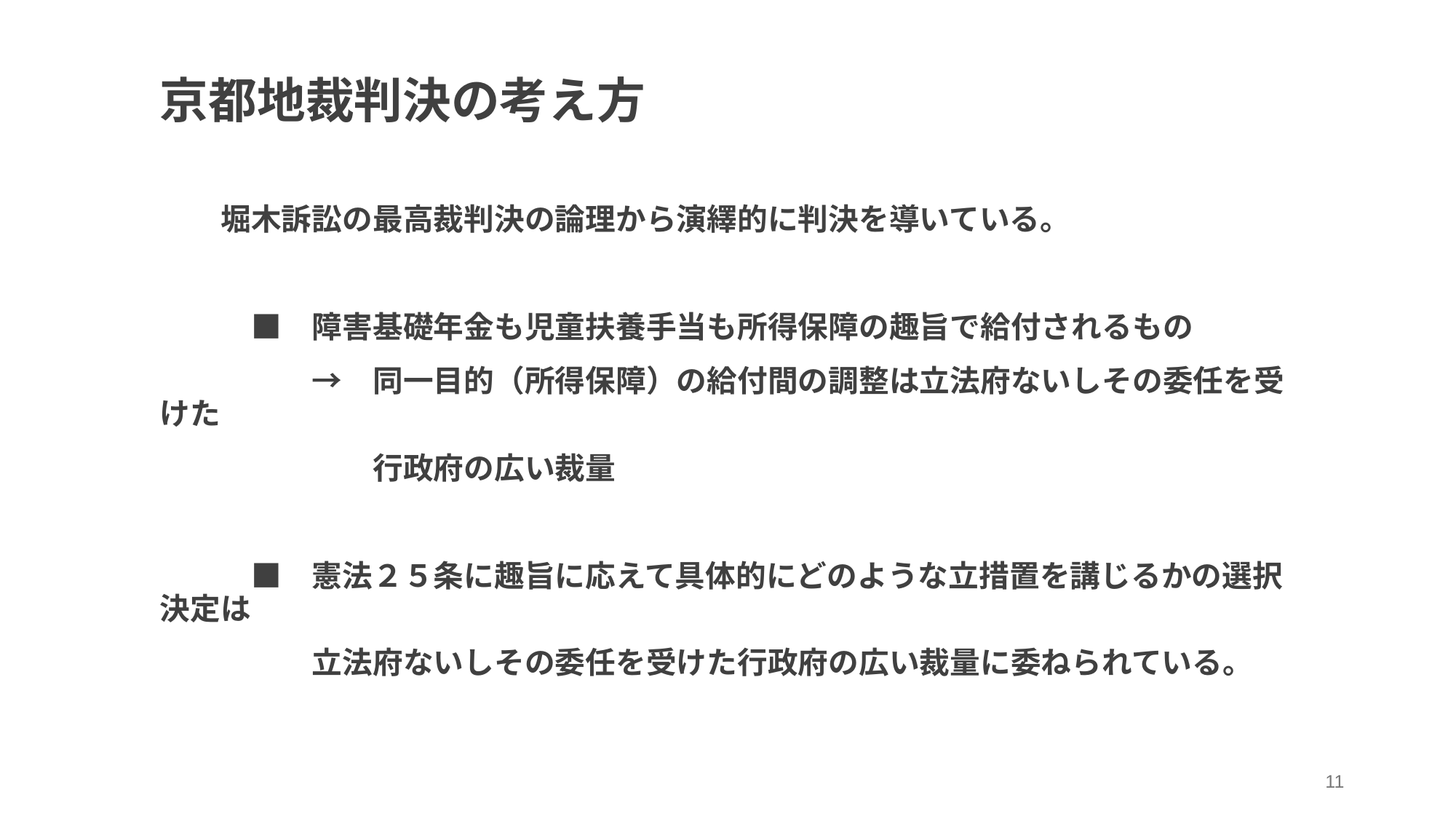

京都地裁判決の考え方

　　堀木訴訟の最高裁判決の論理から演繹的に判決を導いている。

　　　■　障害基礎年金も児童扶養手当も所得保障の趣旨で給付されるもの
　　　　　→　同一目的（所得保障）の給付間の調整は立法府ないしその委任を受けた
　　　　　　　行政府の広い裁量

　　　■　憲法２５条に趣旨に応えて具体的にどのような立措置を講じるかの選択決定は
　　　　　立法府ないしその委任を受けた行政府の広い裁量に委ねられている。
11